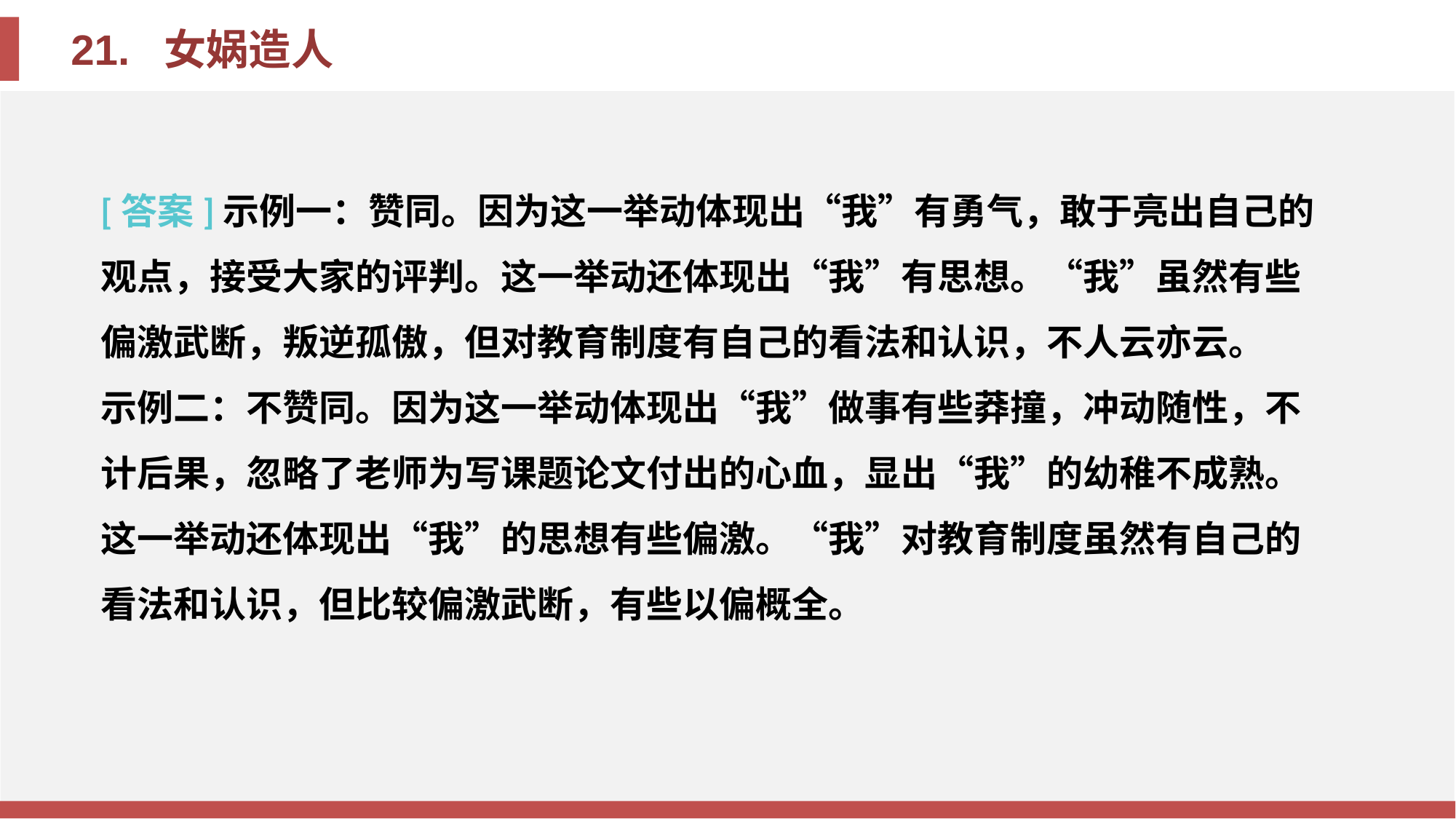

[答案]示例一：赞同。因为这一举动体现出“我”有勇气，敢于亮出自己的观点，接受大家的评判。这一举动还体现出“我”有思想。“我”虽然有些偏激武断，叛逆孤傲，但对教育制度有自己的看法和认识，不人云亦云。
示例二：不赞同。因为这一举动体现出“我”做事有些莽撞，冲动随性，不计后果，忽略了老师为写课题论文付出的心血，显出“我”的幼稚不成熟。这一举动还体现出“我”的思想有些偏激。“我”对教育制度虽然有自己的看法和认识，但比较偏激武断，有些以偏概全。